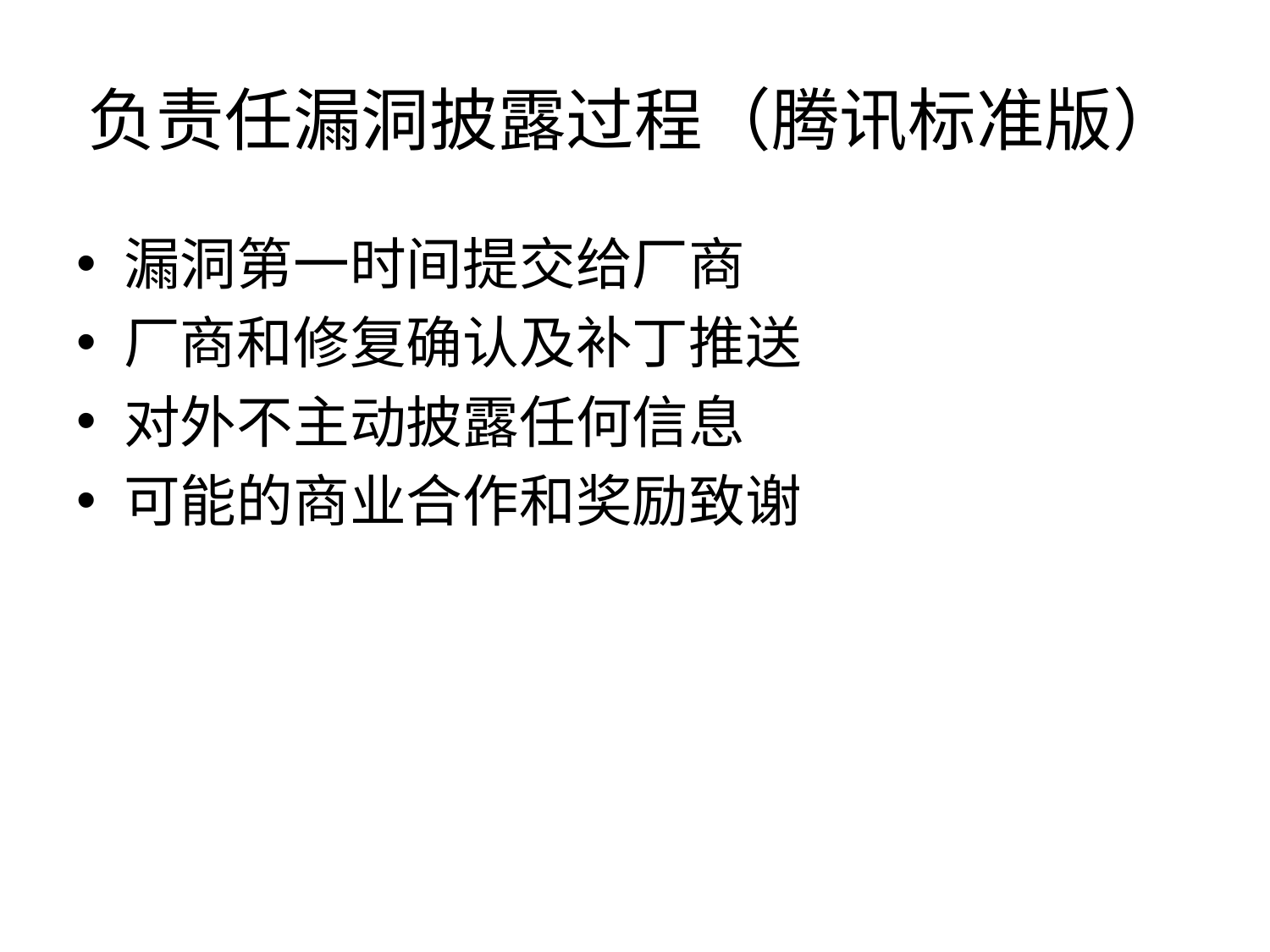

# 负责任漏洞披露过程（腾讯标准版）
漏洞第一时间提交给厂商
厂商和修复确认及补丁推送
对外不主动披露任何信息
可能的商业合作和奖励致谢